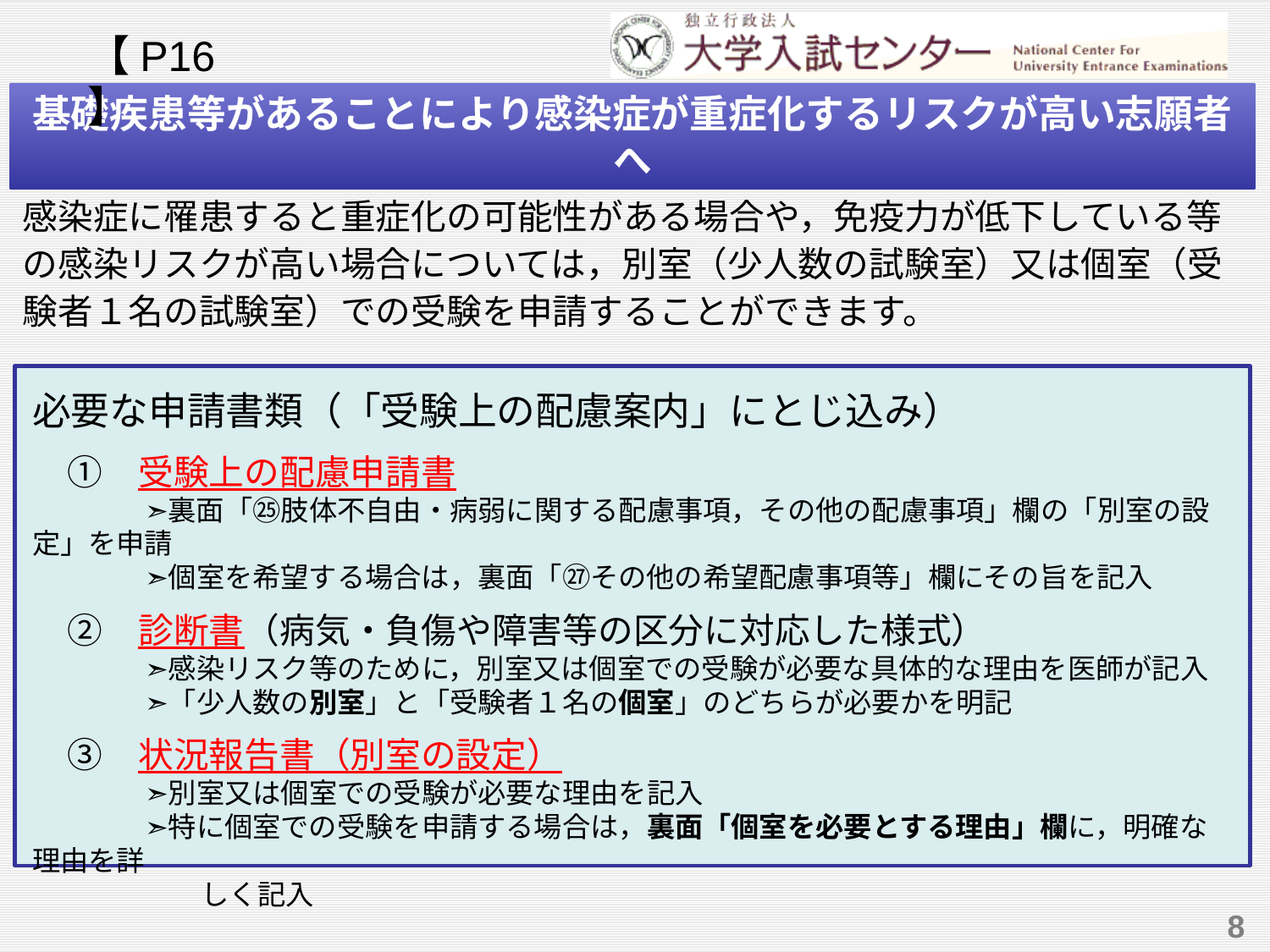

【P16】
基礎疾患等があることにより感染症が重症化するリスクが高い志願者へ
感染症に罹患すると重症化の可能性がある場合や，免疫力が低下している等の感染リスクが高い場合については，別室（少人数の試験室）又は個室（受験者１名の試験室）での受験を申請することができます。

必要な申請書類（「受験上の配慮案内」にとじ込み）

　①　受験上の配慮申請書
　　　　➣裏面「㉕肢体不自由・病弱に関する配慮事項，その他の配慮事項」欄の「別室の設定」を申請
　　　　➣個室を希望する場合は，裏面「㉗その他の希望配慮事項等」欄にその旨を記入

　②　診断書（病気・負傷や障害等の区分に対応した様式）
　　　　➣感染リスク等のために，別室又は個室での受験が必要な具体的な理由を医師が記入
　　　　➣「少人数の別室」と「受験者１名の個室」のどちらが必要かを明記

　③　状況報告書（別室の設定）
　　　　➣別室又は個室での受験が必要な理由を記入
　　　　➣特に個室での受験を申請する場合は，裏面「個室を必要とする理由」欄に，明確な理由を詳
　　　　　　しく記入
8